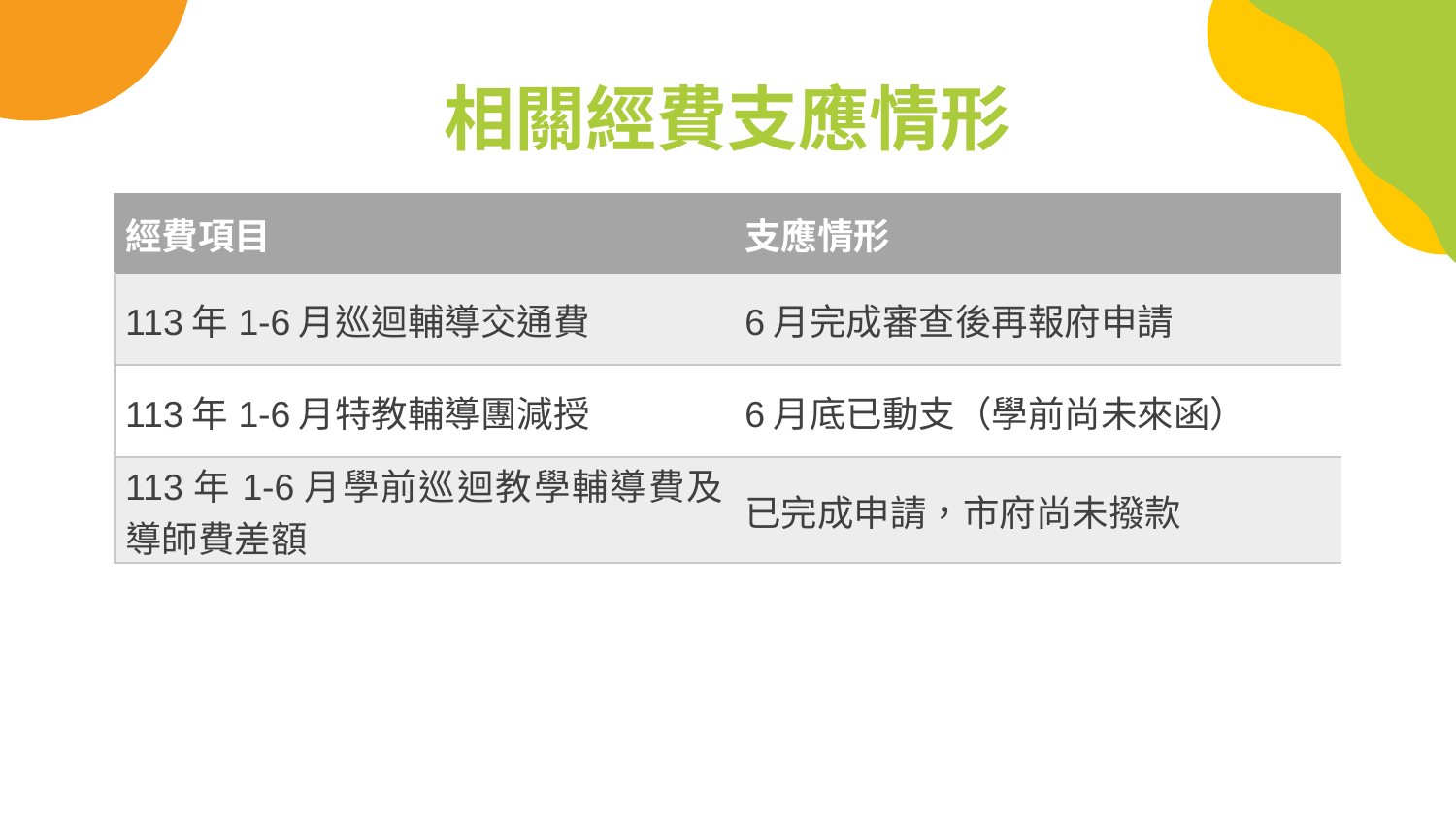

# 相關經費支應情形
| 經費項目 | 支應情形 |
| --- | --- |
| 113年1-6月巡迴輔導交通費 | 6月完成審查後再報府申請 |
| 113年1-6月特教輔導團減授 | 6月底已動支（學前尚未來函） |
| 113年1-6月學前巡迴教學輔導費及導師費差額 | 已完成申請，市府尚未撥款 |